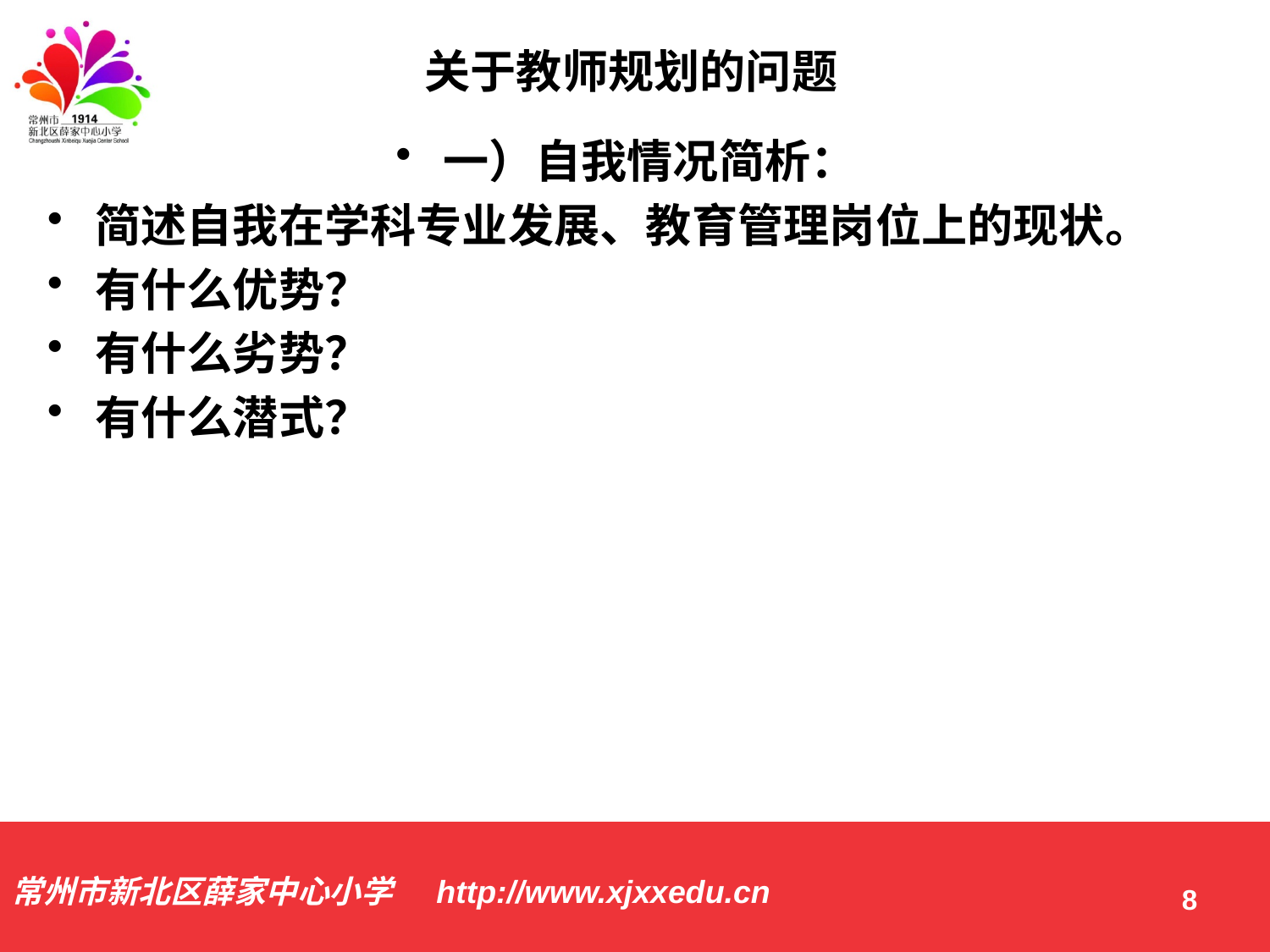

关于教师规划的问题
一）自我情况简析：
简述自我在学科专业发展、教育管理岗位上的现状。
有什么优势？
有什么劣势？
有什么潜式？
8